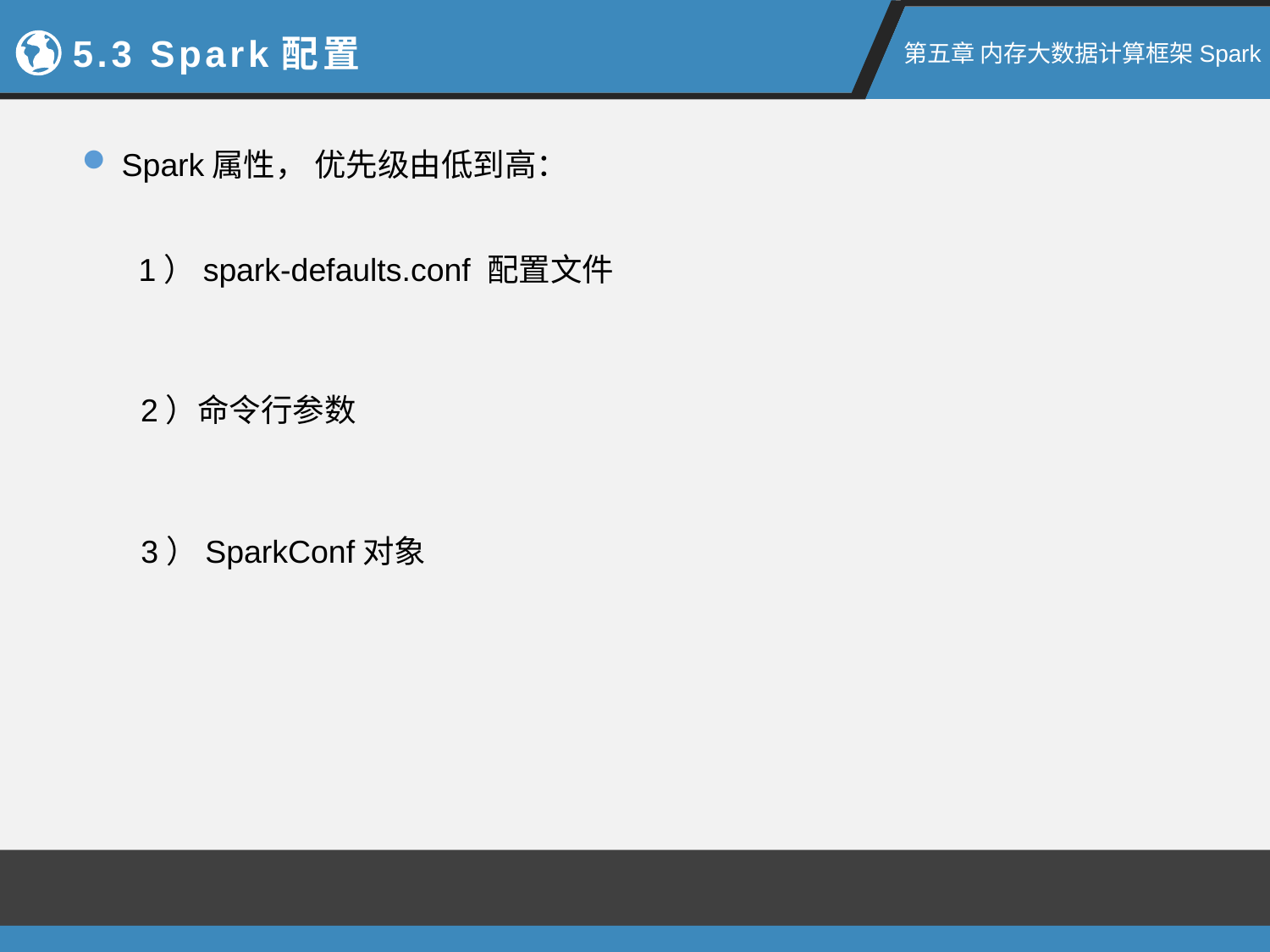

5.3 Spark配置

第五章 内存大数据计算框架Spark
Spark属性， 优先级由低到高：
1）spark-defaults.conf 配置文件
2）命令行参数
3）SparkConf对象